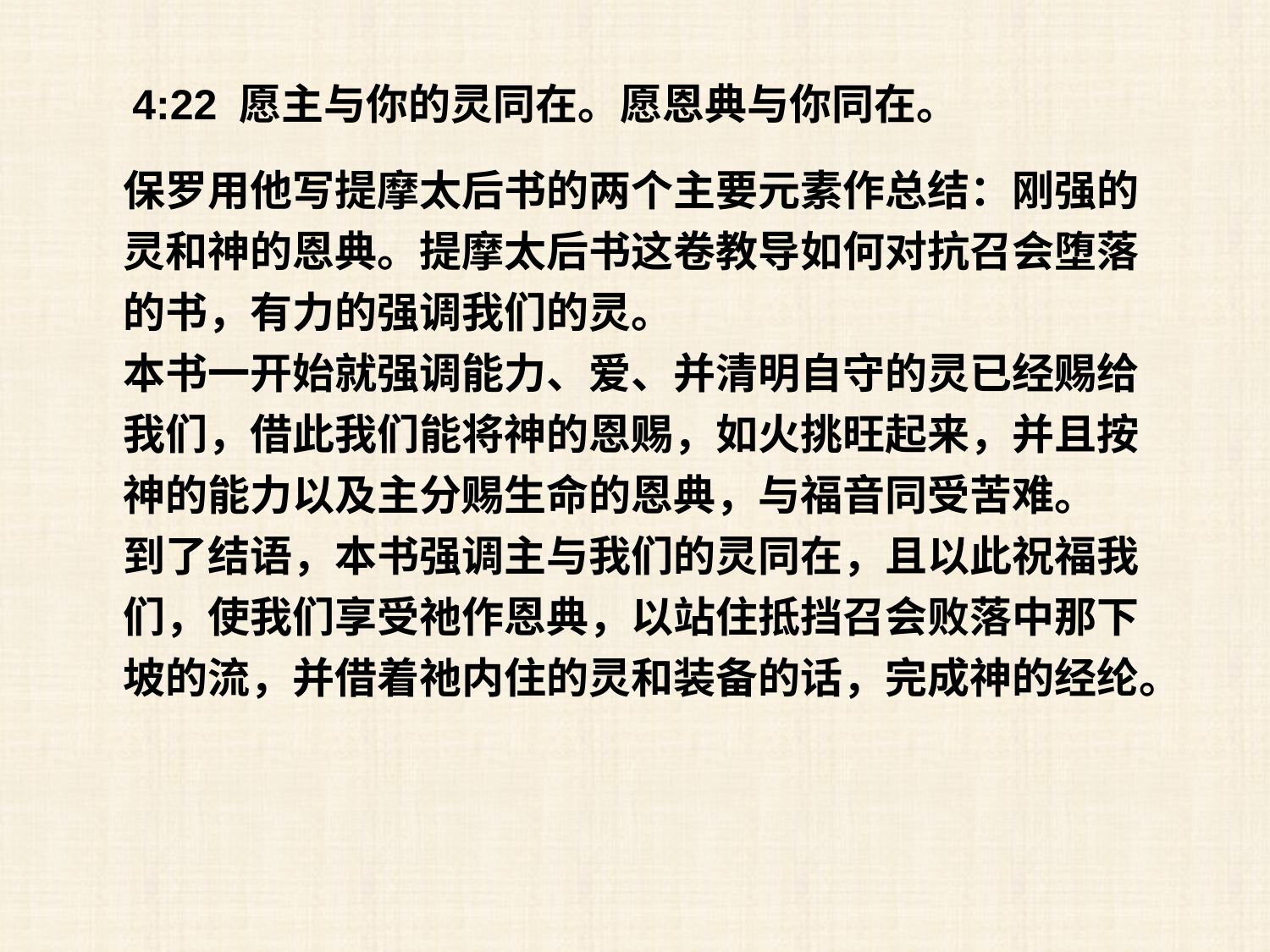

4:22 愿主与你的灵同在。愿恩典与你同在。
保罗用他写提摩太后书的两个主要元素作总结：刚强的灵和神的恩典。提摩太后书这卷教导如何对抗召会堕落的书，有力的强调我们的灵。
本书一开始就强调能力、爱、并清明自守的灵已经赐给我们，借此我们能将神的恩赐，如火挑旺起来，并且按神的能力以及主分赐生命的恩典，与福音同受苦难。
到了结语，本书强调主与我们的灵同在，且以此祝福我们，使我们享受祂作恩典，以站住抵挡召会败落中那下坡的流，并借着祂内住的灵和装备的话，完成神的经纶。